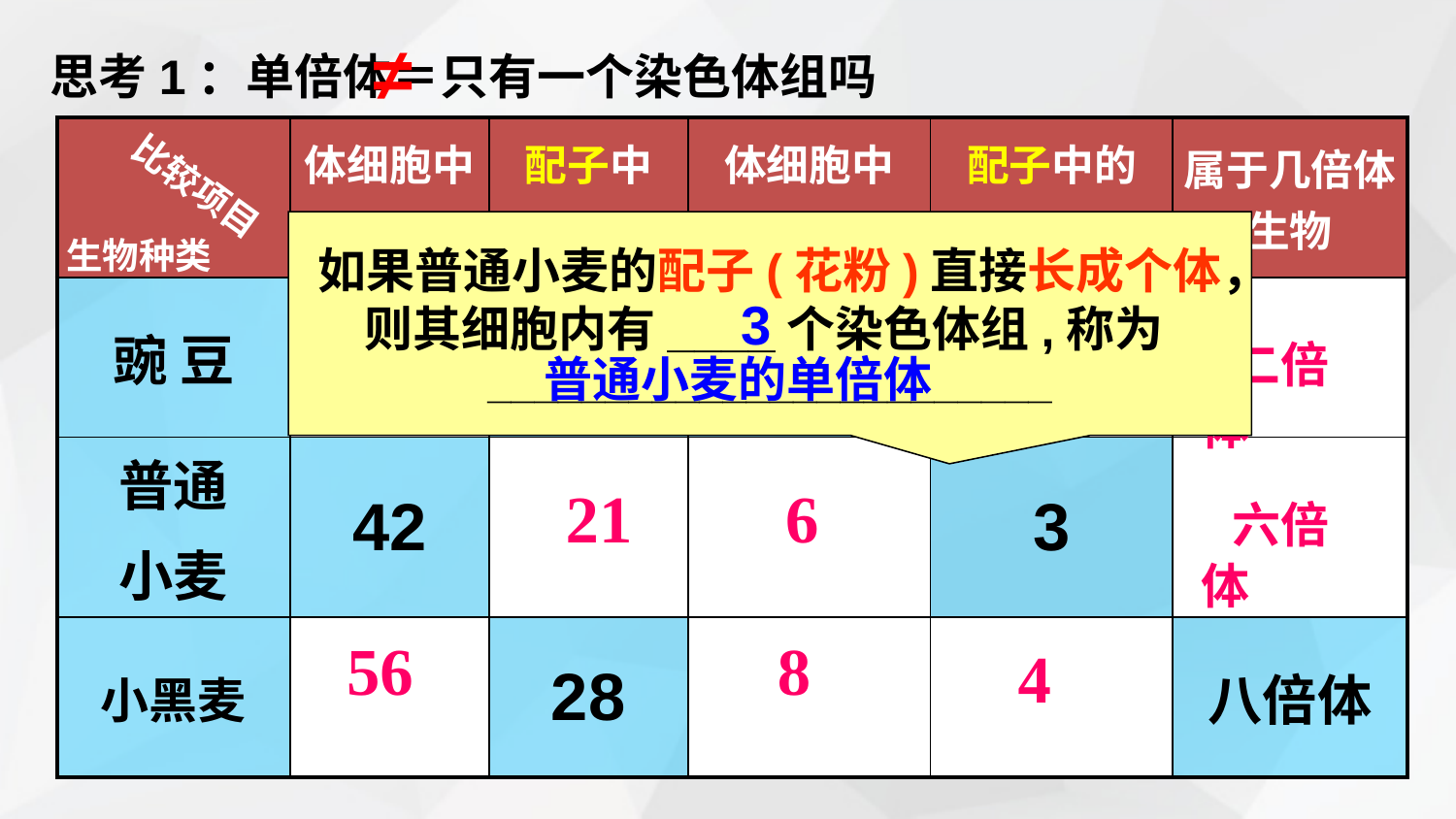

≠
思考1：单倍体＝只有一个染色体组吗
|  | 体细胞中 染色体数 | 配子中 染色体数 | 体细胞中 染色体组数 | 配子中的 染色体组数 | 属于几倍体生物 |
| --- | --- | --- | --- | --- | --- |
| 豌 豆 |  | 7 | 2 |  |  |
| 普通 小麦 | 42 |  |  | 3 |  |
| 小黑麦 |  | 28 |  |  | 八倍体 |
比较项目
如果普通小麦的配子(花粉)直接长成个体，则其细胞内有____个染色体组,称为________________________
生物种类
3
14
 1
 二倍体
 21
 6
 六倍体
56
 8
 4
普通小麦的单倍体